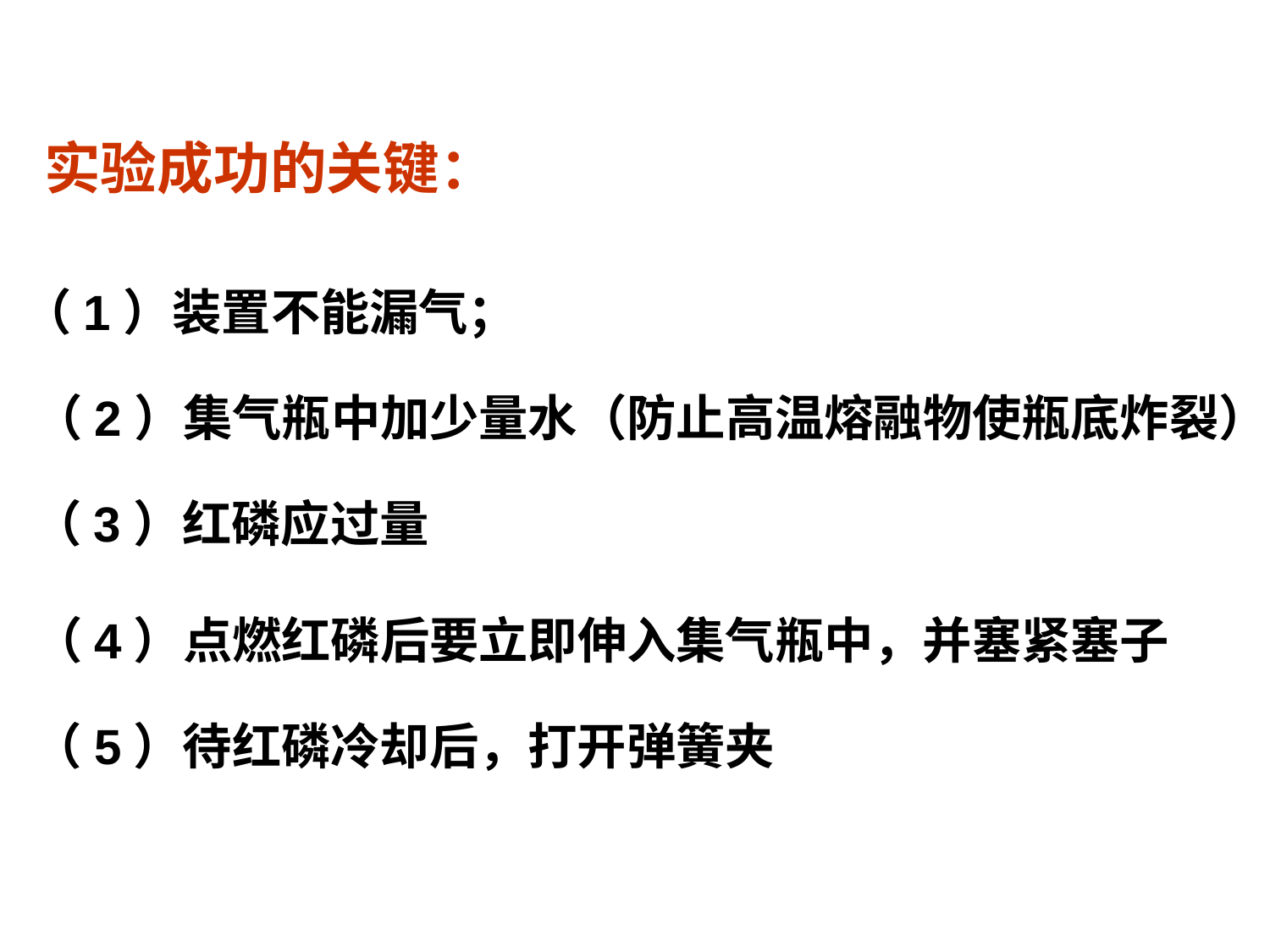

实验成功的关键：

（1）装置不能漏气；
（2）集气瓶中加少量水（防止高温熔融物使瓶底炸裂）
（3）红磷应过量
（4）点燃红磷后要立即伸入集气瓶中，并塞紧塞子
（5）待红磷冷却后，打开弹簧夹